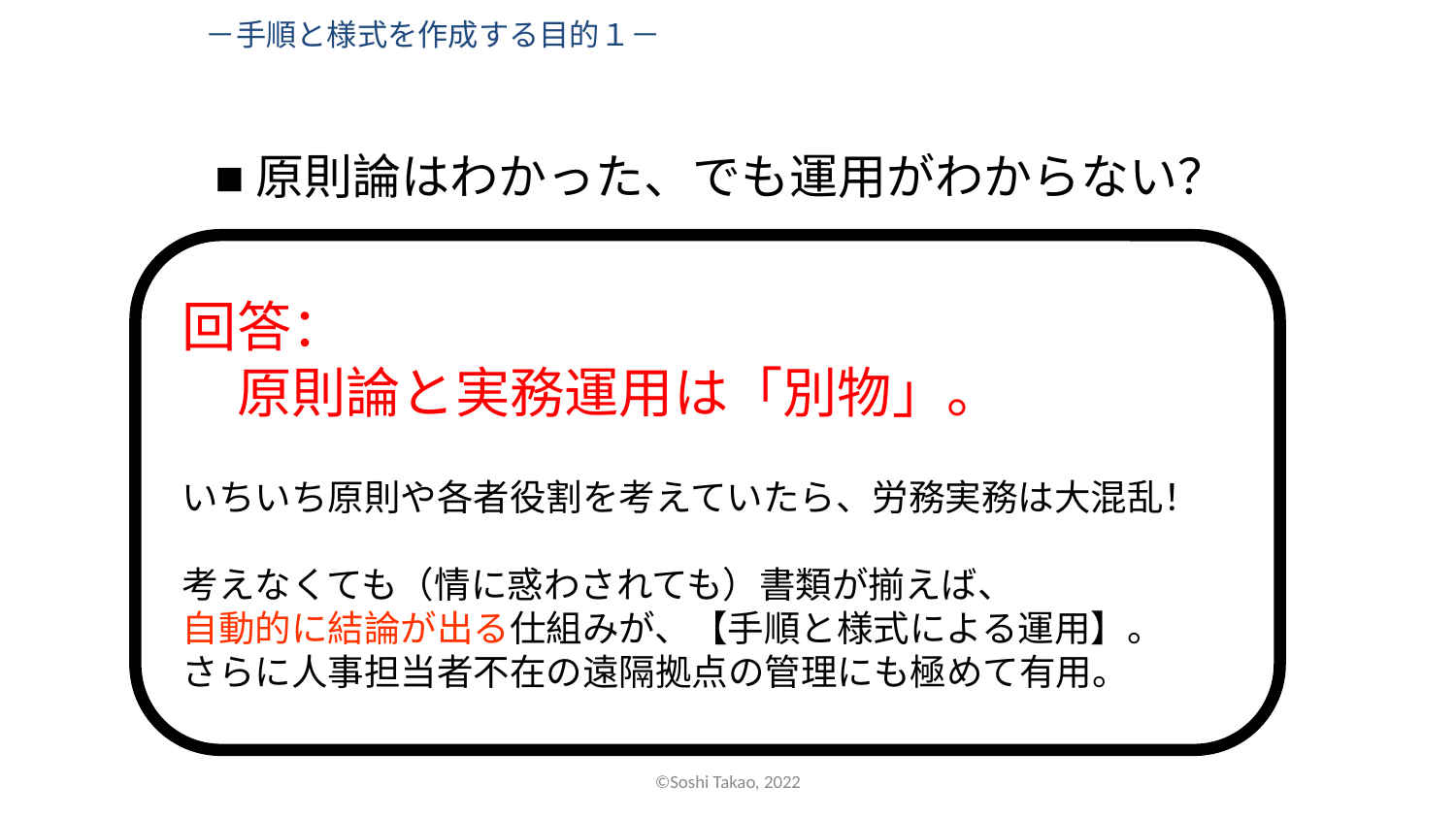

－手順と様式を作成する目的１－
■原則論はわかった、でも運用がわからない？
回答：
　原則論と実務運用は「別物」。

いちいち原則や各者役割を考えていたら、労務実務は大混乱！

考えなくても（情に惑わされても）書類が揃えば、
自動的に結論が出る仕組みが、【手順と様式による運用】。
さらに人事担当者不在の遠隔拠点の管理にも極めて有用。

©Soshi Takao, 2022